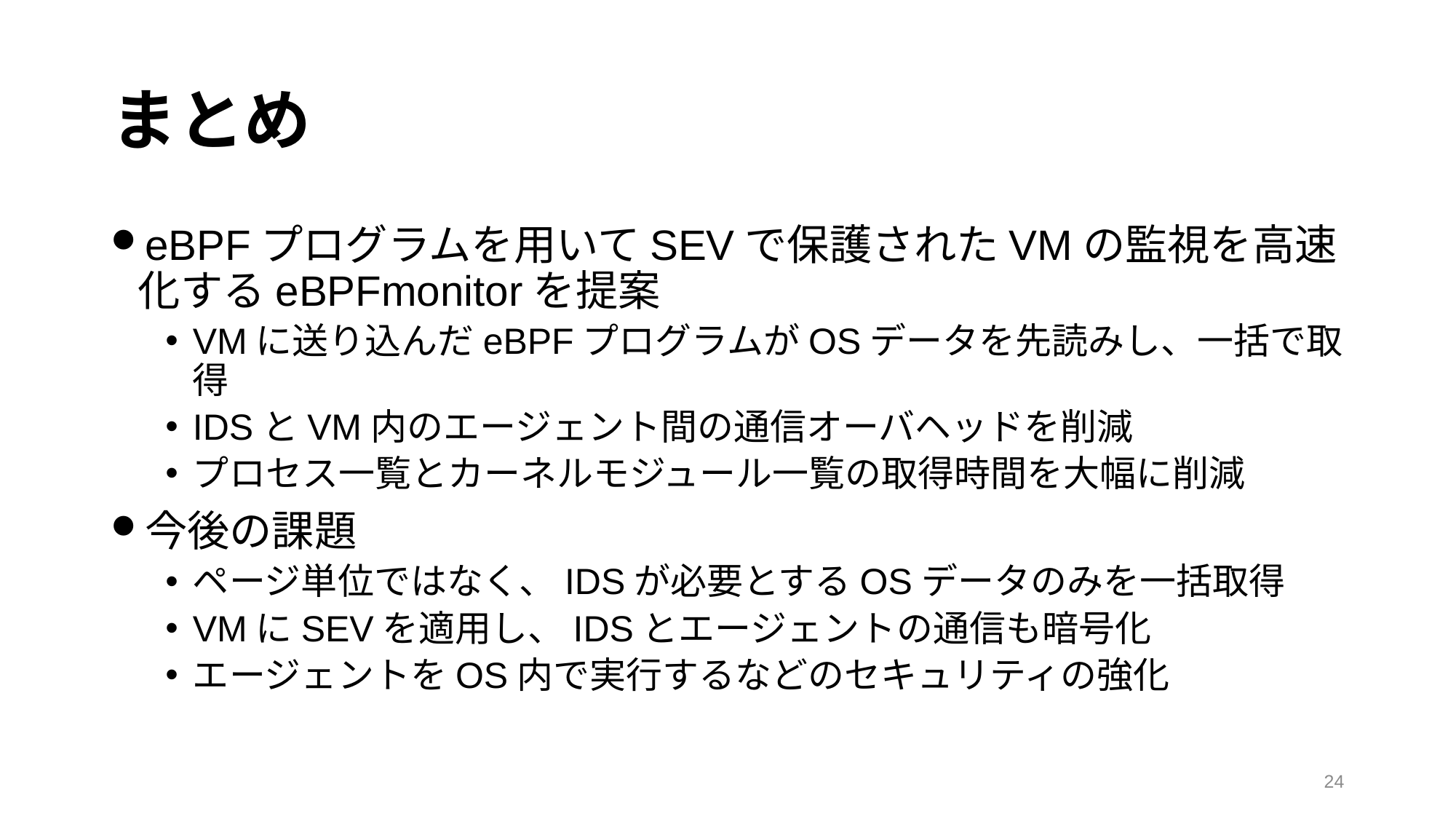

# まとめ
eBPFプログラムを用いてSEVで保護されたVMの監視を高速化するeBPFmonitorを提案
VMに送り込んだeBPFプログラムがOSデータを先読みし、一括で取得
IDSとVM内のエージェント間の通信オーバヘッドを削減
プロセス一覧とカーネルモジュール一覧の取得時間を大幅に削減
今後の課題
ページ単位ではなく、IDSが必要とするOSデータのみを一括取得
VMにSEVを適用し、IDSとエージェントの通信も暗号化
エージェントをOS内で実行するなどのセキュリティの強化
24